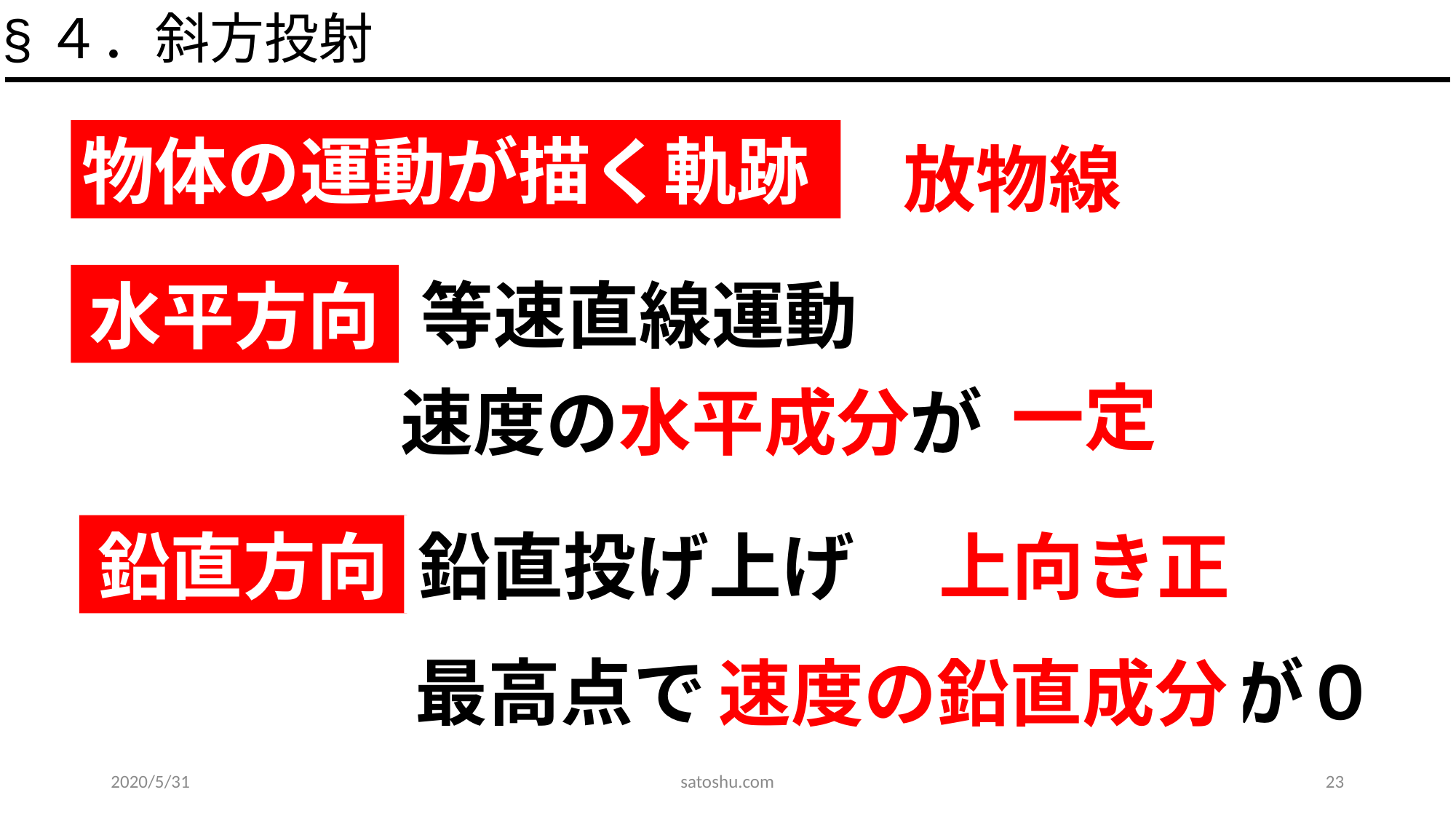

§４．斜方投射
物体の運動が描く軌跡
放物線
等速直線運動
水平方向
一定
速度の水平成分が
鉛直方向
鉛直投げ上げ
上向き正
最高点で　　　　　　　 が０
速度の鉛直成分
2020/5/31
satoshu.com
23